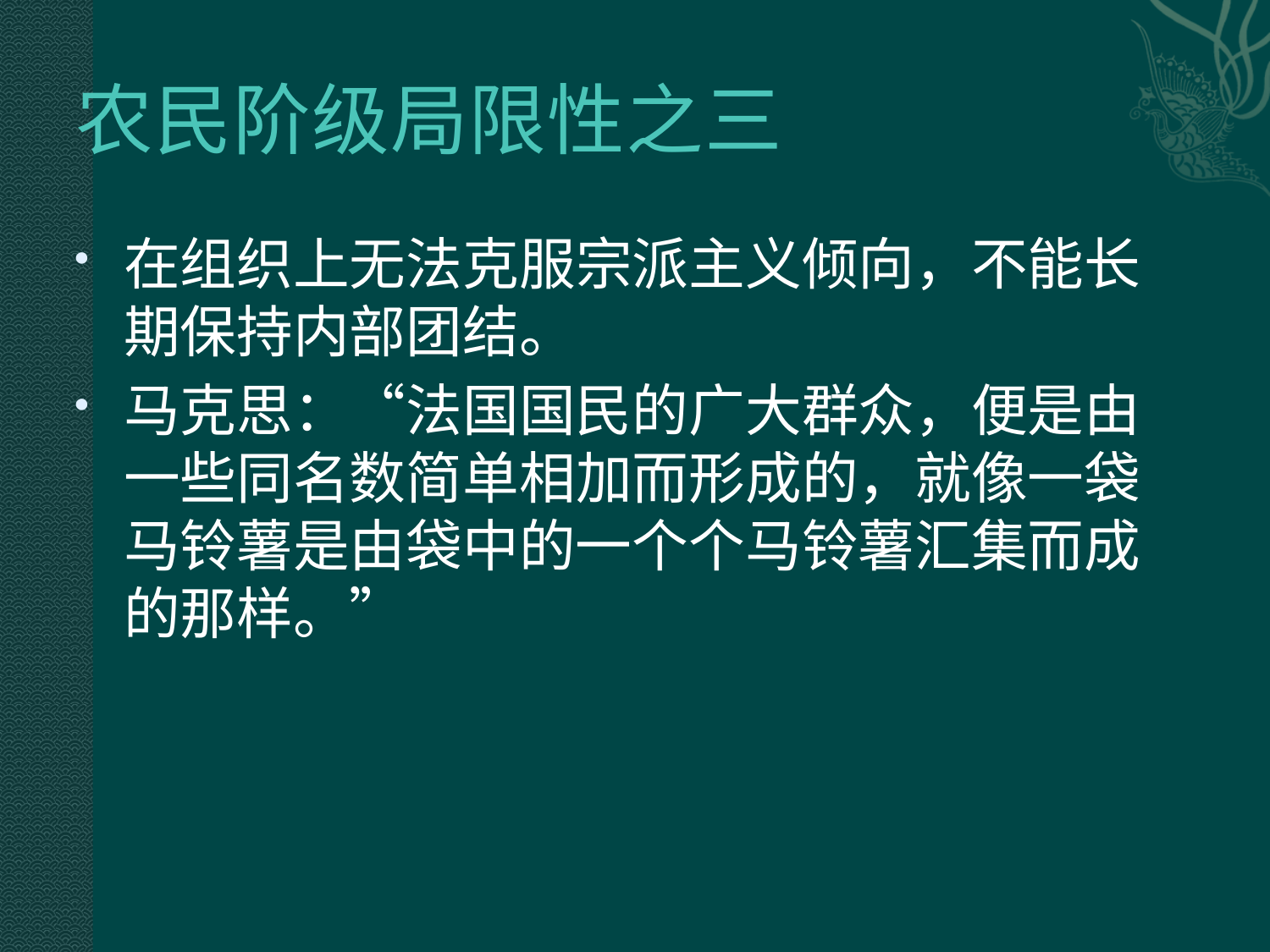

# 农民阶级局限性之三
在组织上无法克服宗派主义倾向，不能长期保持内部团结。
马克思：“法国国民的广大群众，便是由一些同名数简单相加而形成的，就像一袋马铃薯是由袋中的一个个马铃薯汇集而成的那样。”